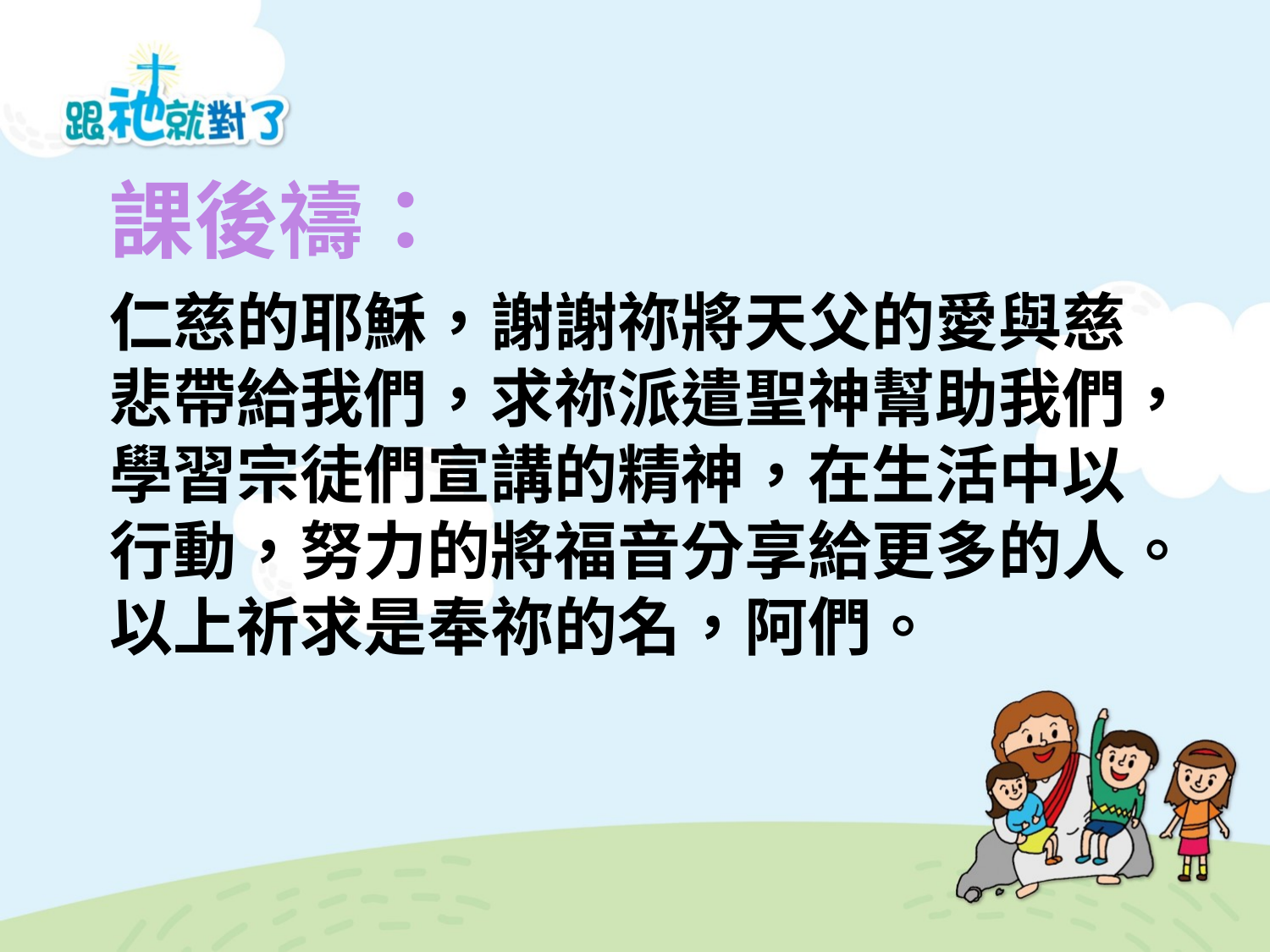

課後禱：
仁慈的耶穌，謝謝祢將天父的愛與慈悲帶給我們，求祢派遣聖神幫助我們，學習宗徒們宣講的精神，在生活中以行動，努力的將福音分享給更多的人。以上祈求是奉祢的名，阿們。